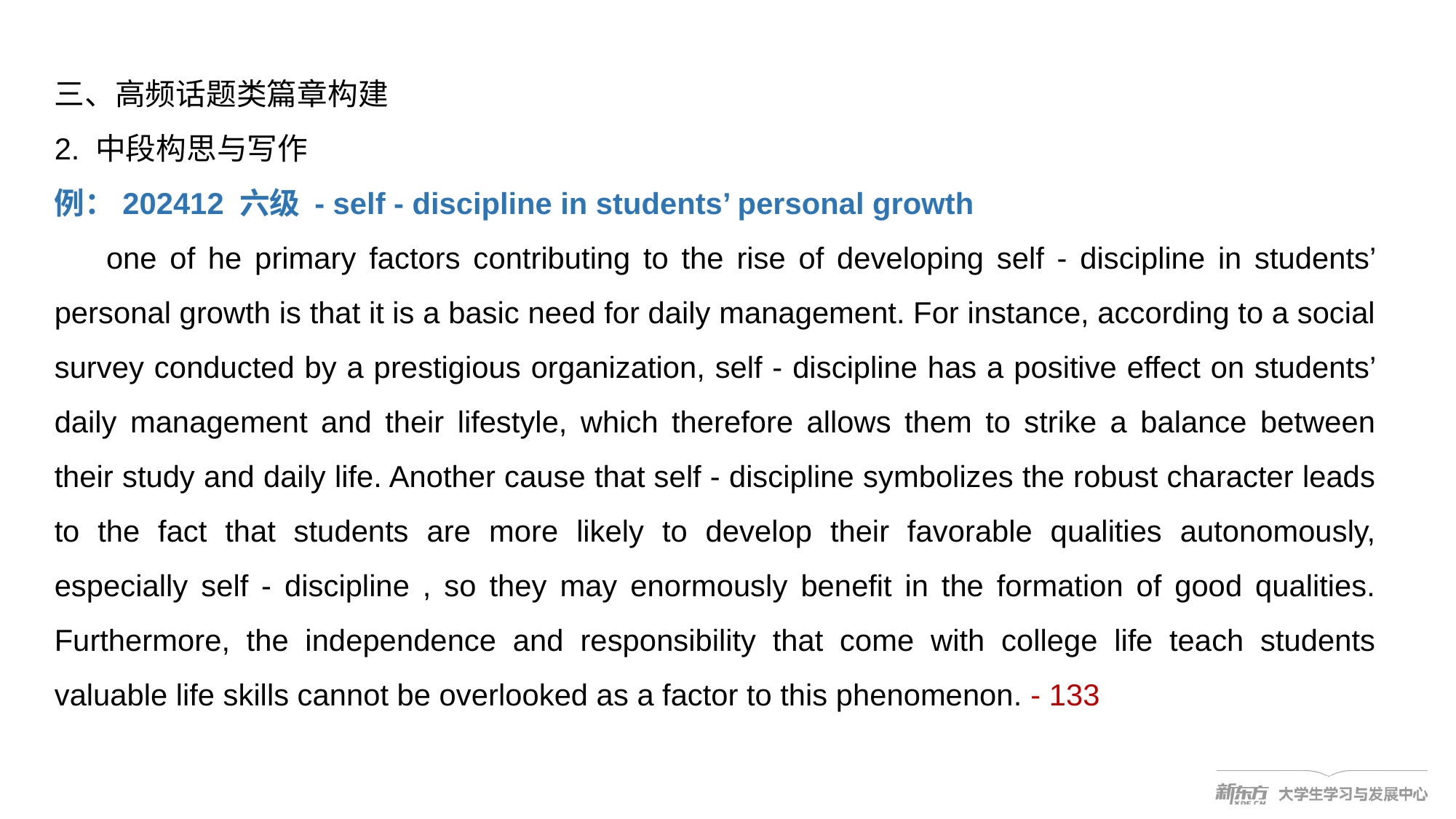

三、高频话题类篇章构建
2. 中段构思与写作
例：202412 六级 - self - discipline in students’ personal growth
    one of he primary factors contributing to the rise of developing self - discipline in students’ personal growth is that it is a basic need for daily management. For instance, according to a social survey conducted by a prestigious organization, self - discipline has a positive effect on students’ daily management and their lifestyle, which therefore allows them to strike a balance between their study and daily life. Another cause that self - discipline symbolizes the robust character leads to the fact that students are more likely to develop their favorable qualities autonomously, especially self - discipline , so they may enormously benefit in the formation of good qualities. Furthermore, the independence and responsibility that come with college life teach students valuable life skills cannot be overlooked as a factor to this phenomenon. - 133